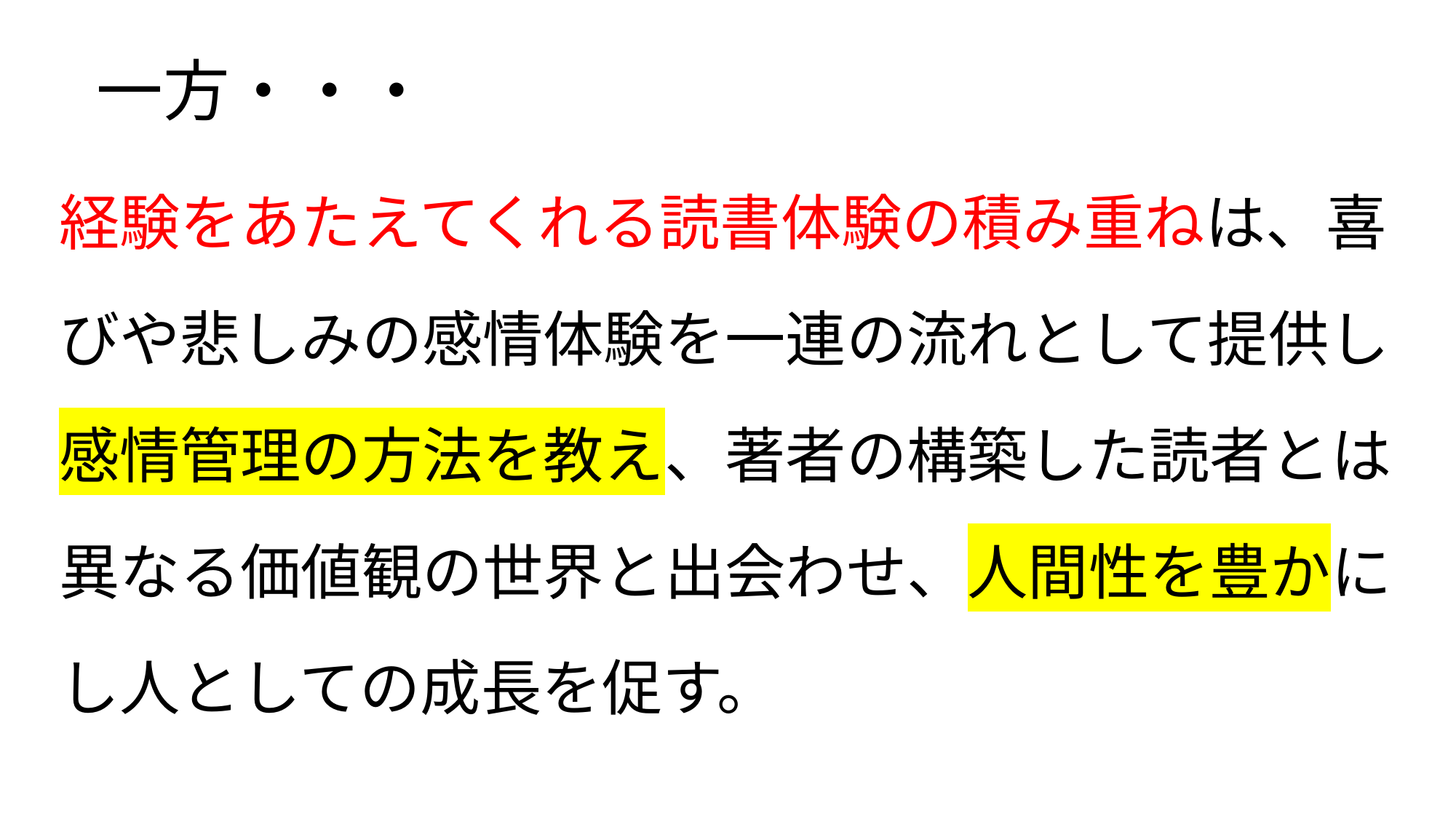

# 一方・・・
経験をあたえてくれる読書体験の積み重ねは、喜びや悲しみの感情体験を一連の流れとして提供し感情管理の方法を教え、著者の構築した読者とは異なる価値観の世界と出会わせ、人間性を豊かにし人としての成長を促す。